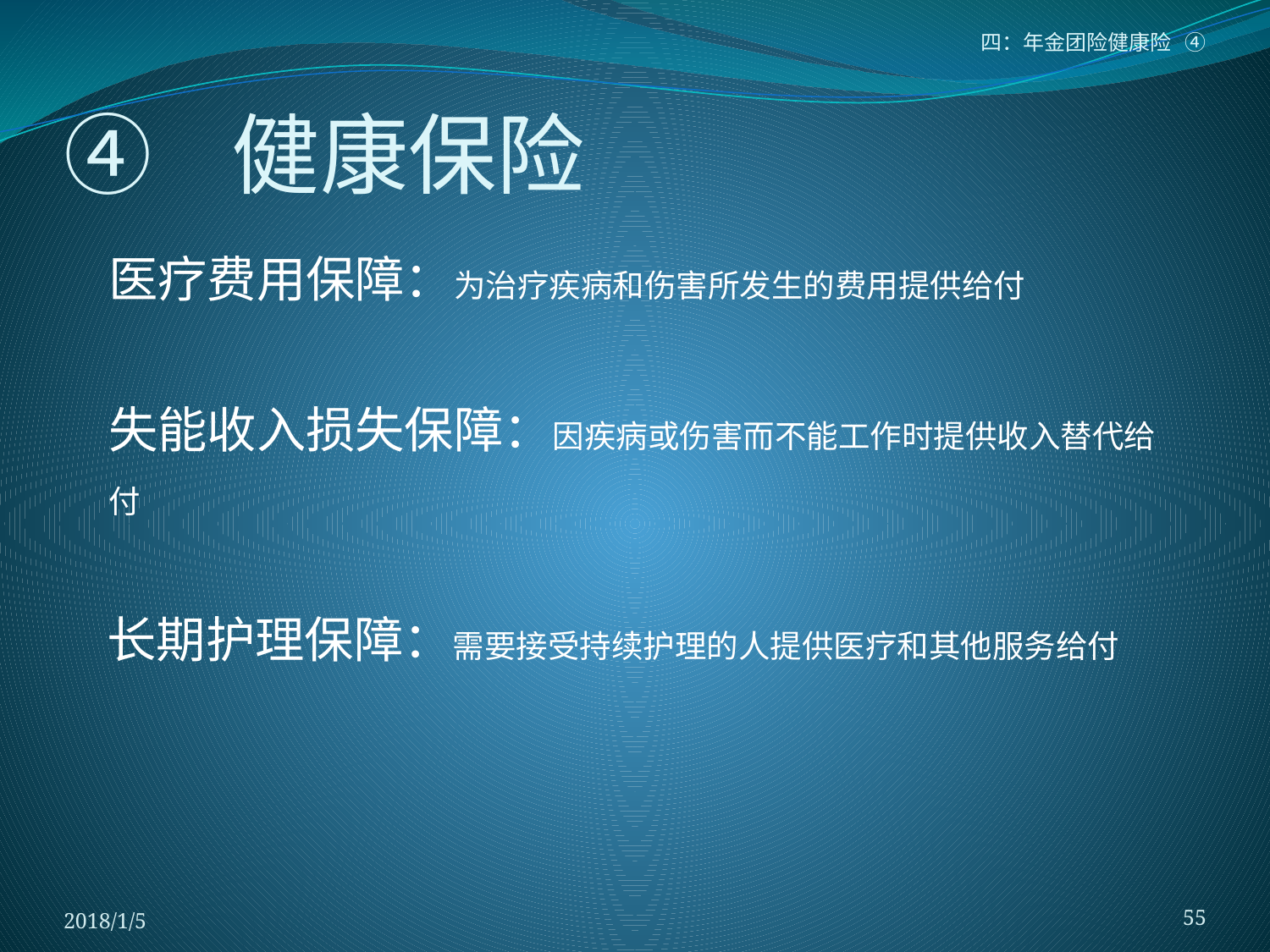

四：年金团险健康险   ④
# ④   健康保险
医疗费用保障：为治疗疾病和伤害所发生的费用提供给付
失能收入损失保障：因疾病或伤害而不能工作时提供收入替代给付
长期护理保障：需要接受持续护理的人提供医疗和其他服务给付
2018/1/5
55